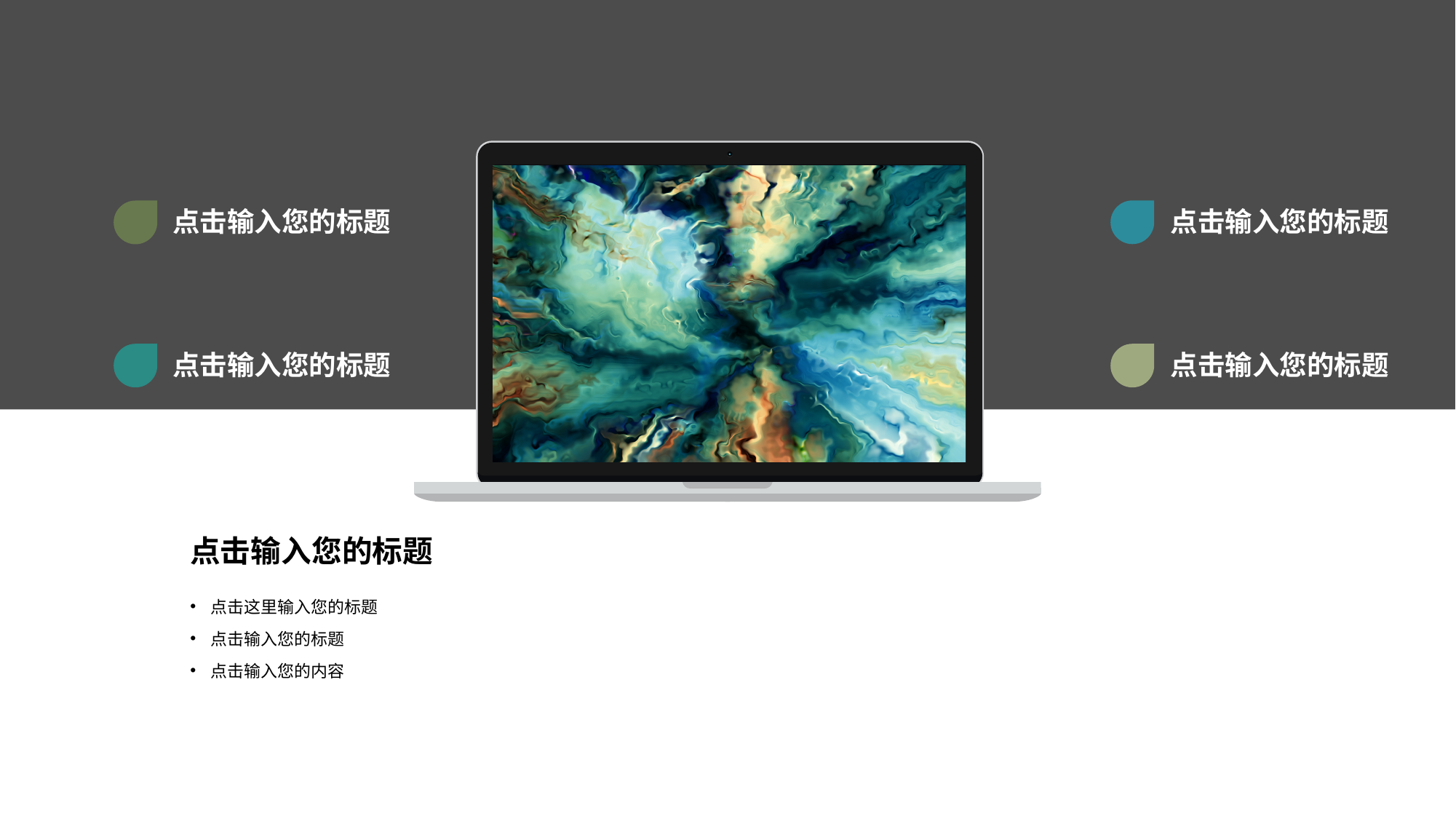

点击输入您的标题

点击输入您的标题

点击输入您的标题

点击输入您的标题

点击输入您的标题
点击这里输入您的标题
点击输入您的标题
点击输入您的内容